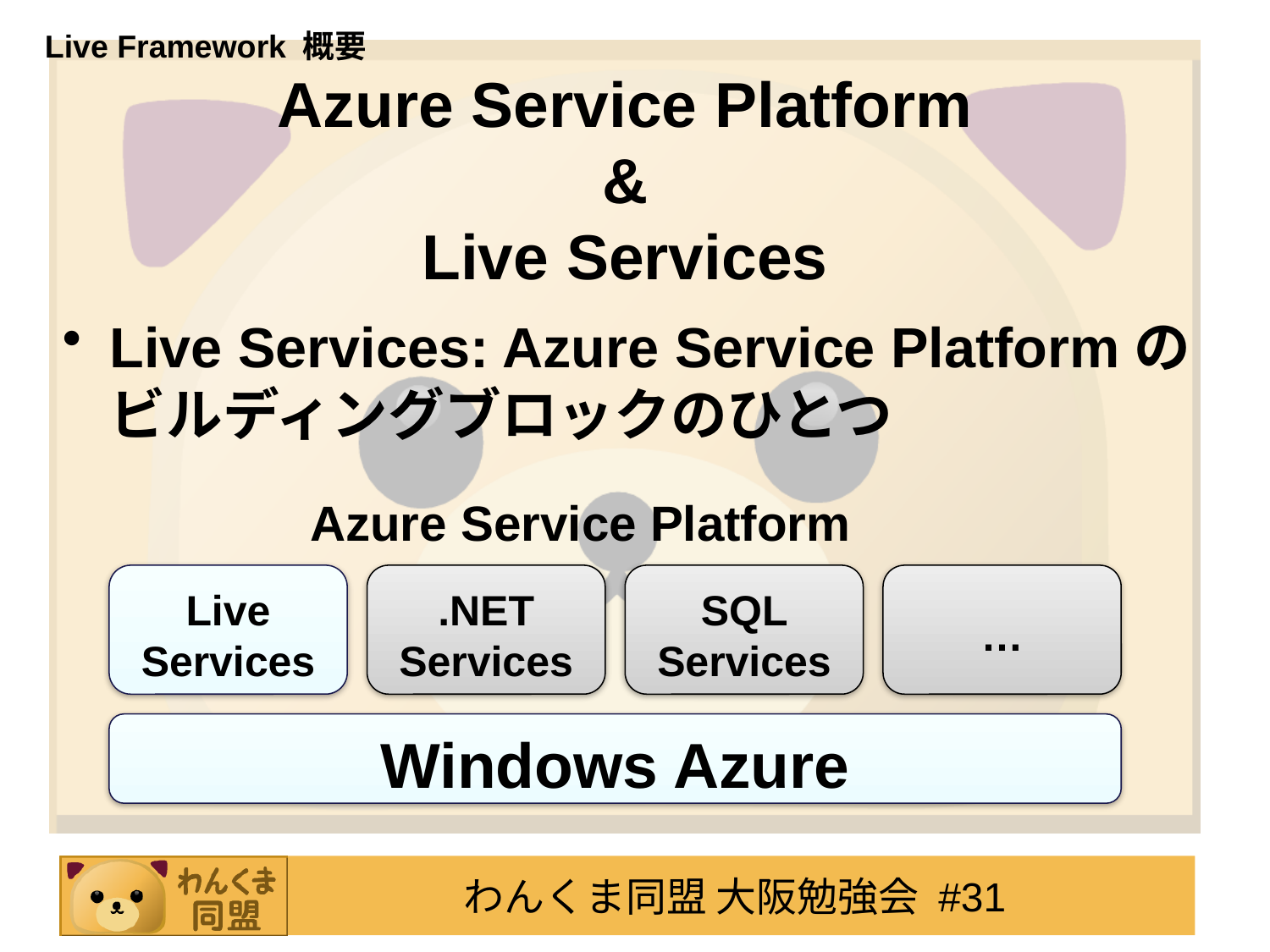

Live Framework 概要
# Azure Service Platform & Live Services
Live Services: Azure Service Platformのビルディングブロックのひとつ
Azure Service Platform
Live Services
.NET Services
SQL Services
…
Windows Azure